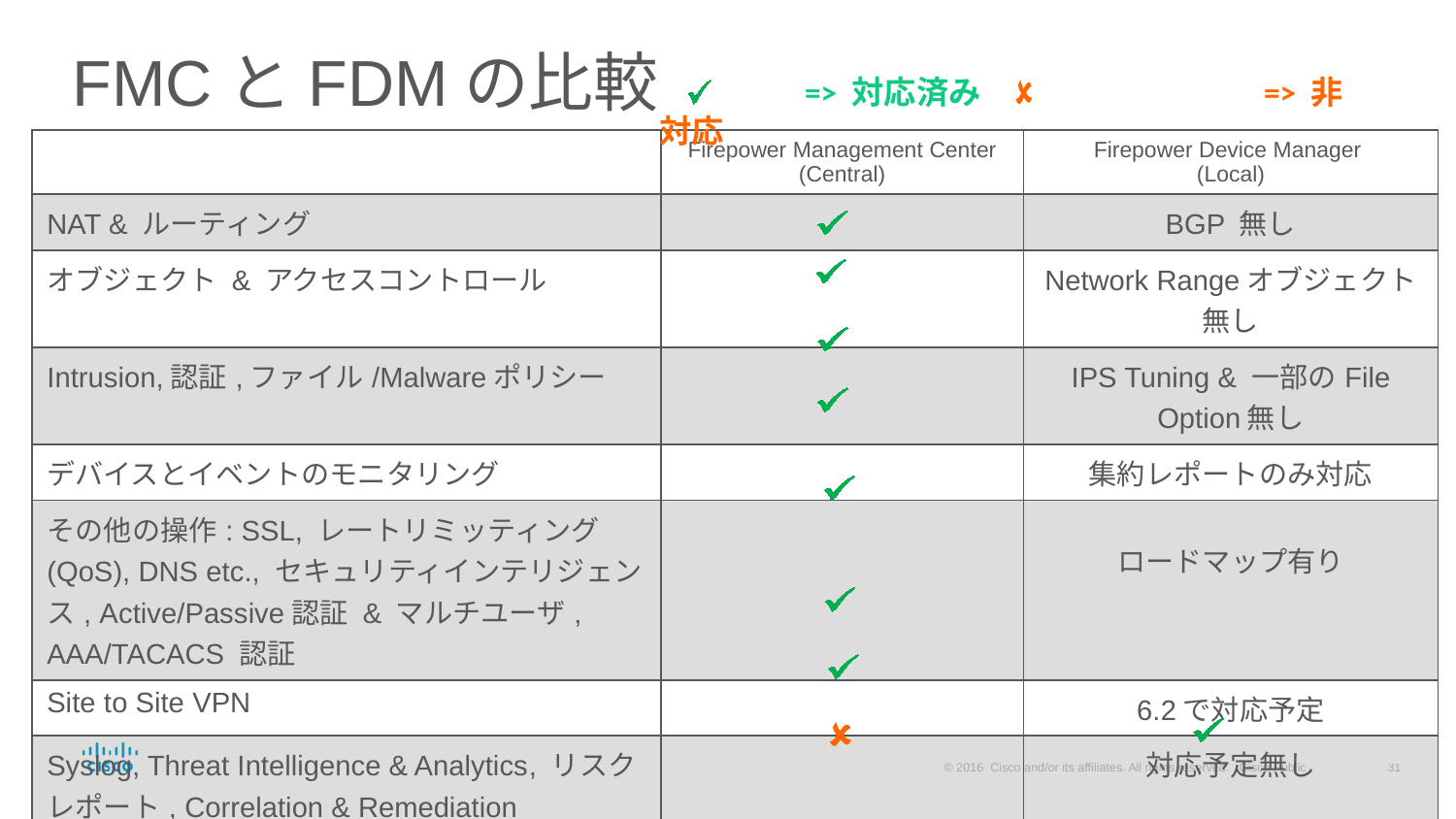

# FMCとFDMの比較
 	=> 対応済み		  => 非対応

|  | Firepower Management Center (Central) | Firepower Device Manager (Local) |
| --- | --- | --- |
| NAT & ルーティング |  | BGP 無し |
| オブジェクト & アクセスコントロール |  | Network Rangeオブジェクト無し |
| Intrusion,認証,ファイル/Malwareポリシー |  | IPS Tuning & 一部のFile Option無し |
| デバイスとイベントのモニタリング |  | 集約レポートのみ対応 |
| その他の操作: SSL, レートリミッティング (QoS), DNS etc., セキュリティインテリジェンス, Active/Passive認証 & マルチユーザ, AAA/TACACS 認証 |  | ロードマップ有り |
| Site to Site VPN |  | 6.2で対応予定 |
| Syslog, Threat Intelligence & Analytics, リスクレポート, Correlation & Remediation |  | 対応予定無し |
| Easy Device Setup |  |  |